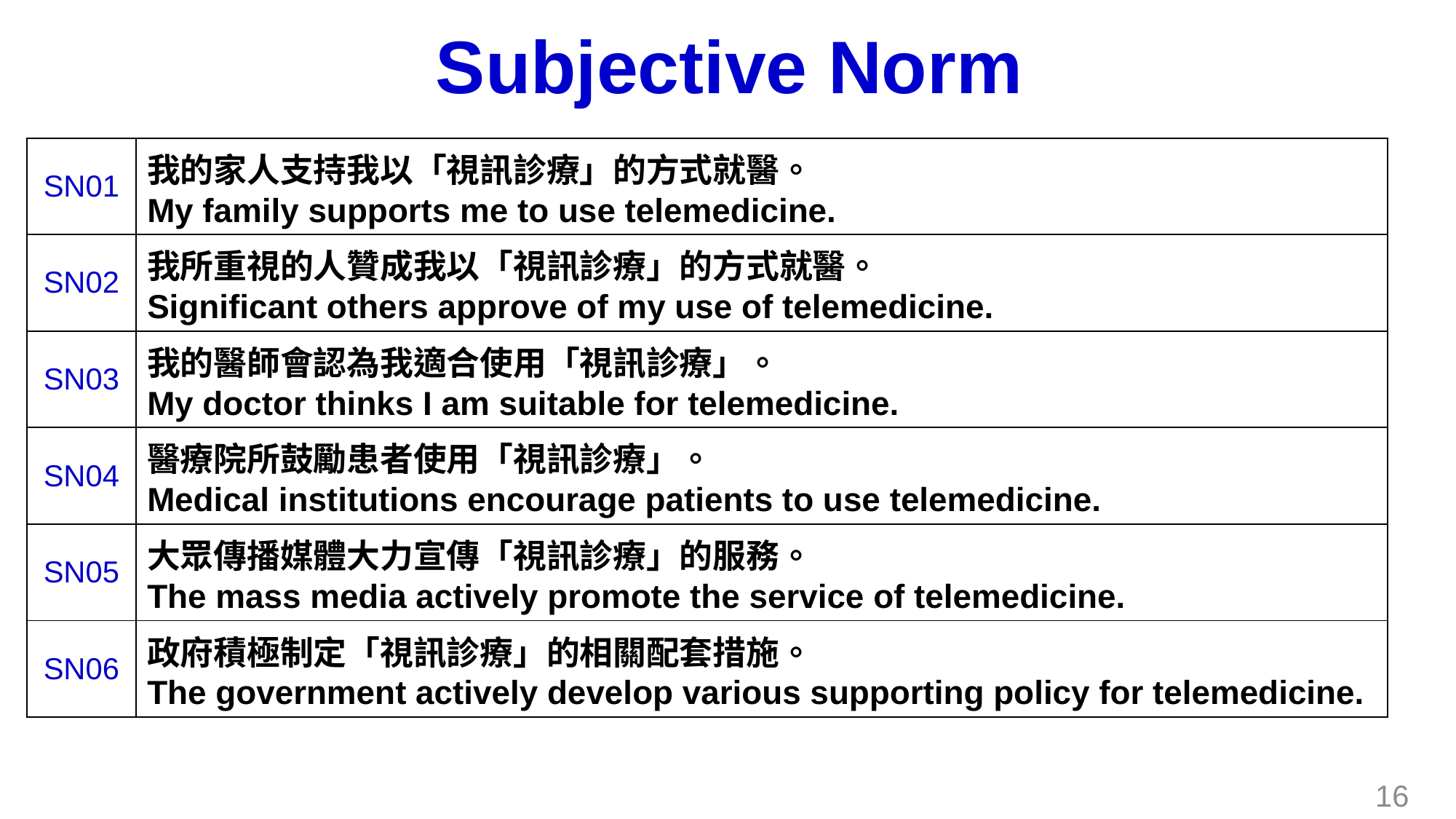

# Subjective Norm
| SN01 | 我的家人支持我以「視訊診療」的方式就醫。 My family supports me to use telemedicine. |
| --- | --- |
| SN02 | 我所重視的人贊成我以「視訊診療」的方式就醫。 Significant others approve of my use of telemedicine. |
| SN03 | 我的醫師會認為我適合使用「視訊診療」。 My doctor thinks I am suitable for telemedicine. |
| SN04 | 醫療院所鼓勵患者使用「視訊診療」。 Medical institutions encourage patients to use telemedicine. |
| SN05 | 大眾傳播媒體大力宣傳「視訊診療」的服務。 The mass media actively promote the service of telemedicine. |
| SN06 | 政府積極制定「視訊診療」的相關配套措施。 The government actively develop various supporting policy for telemedicine. |
16